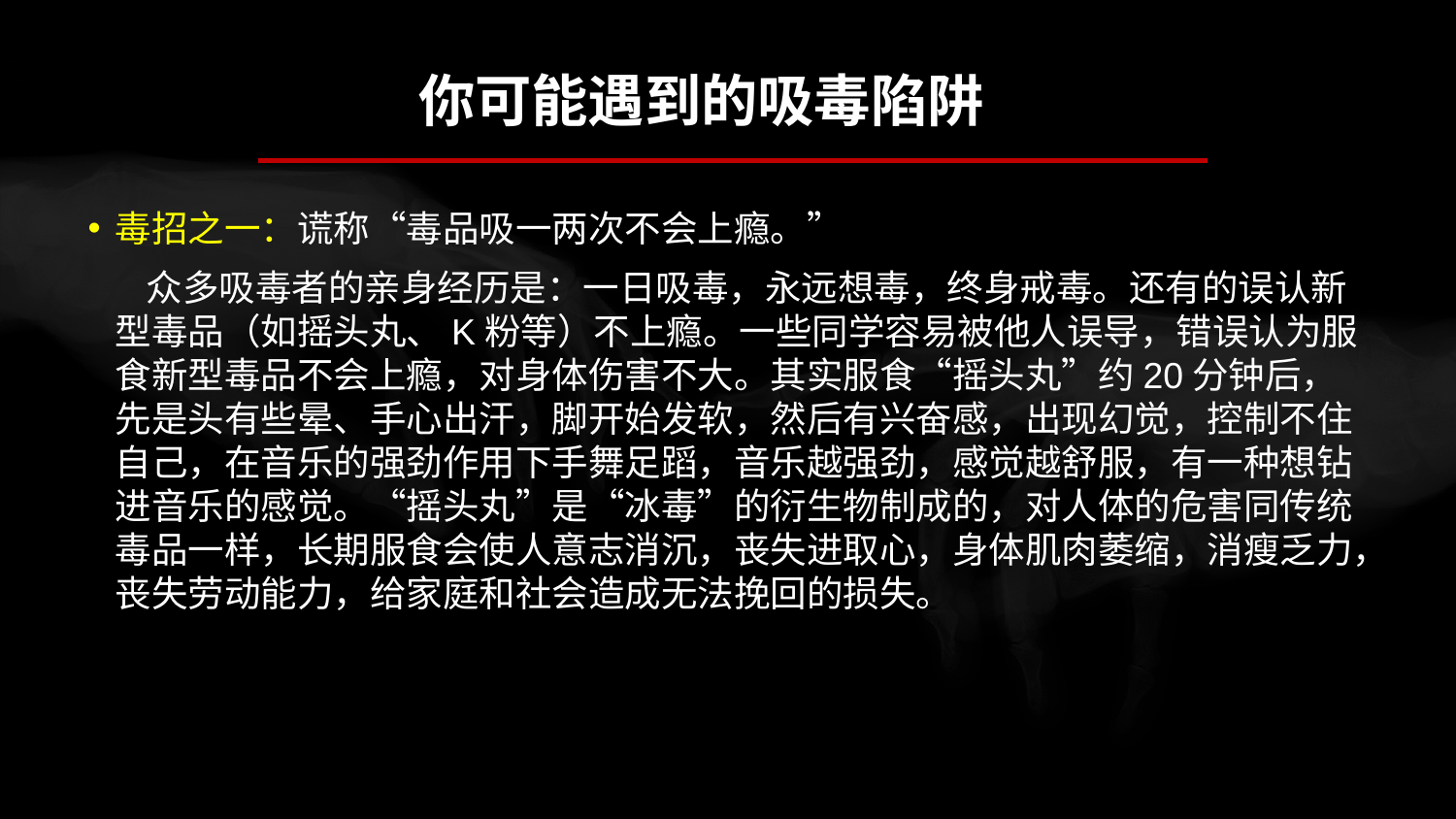

你可能遇到的吸毒陷阱
毒招之一：谎称“毒品吸一两次不会上瘾。”
      众多吸毒者的亲身经历是：一日吸毒，永远想毒，终身戒毒。还有的误认新型毒品（如摇头丸、K粉等）不上瘾。一些同学容易被他人误导，错误认为服食新型毒品不会上瘾，对身体伤害不大。其实服食“摇头丸”约20分钟后，先是头有些晕、手心出汗，脚开始发软，然后有兴奋感，出现幻觉，控制不住自己，在音乐的强劲作用下手舞足蹈，音乐越强劲，感觉越舒服，有一种想钻进音乐的感觉。“摇头丸”是“冰毒”的衍生物制成的，对人体的危害同传统毒品一样，长期服食会使人意志消沉，丧失进取心，身体肌肉萎缩，消瘦乏力，丧失劳动能力，给家庭和社会造成无法挽回的损失。